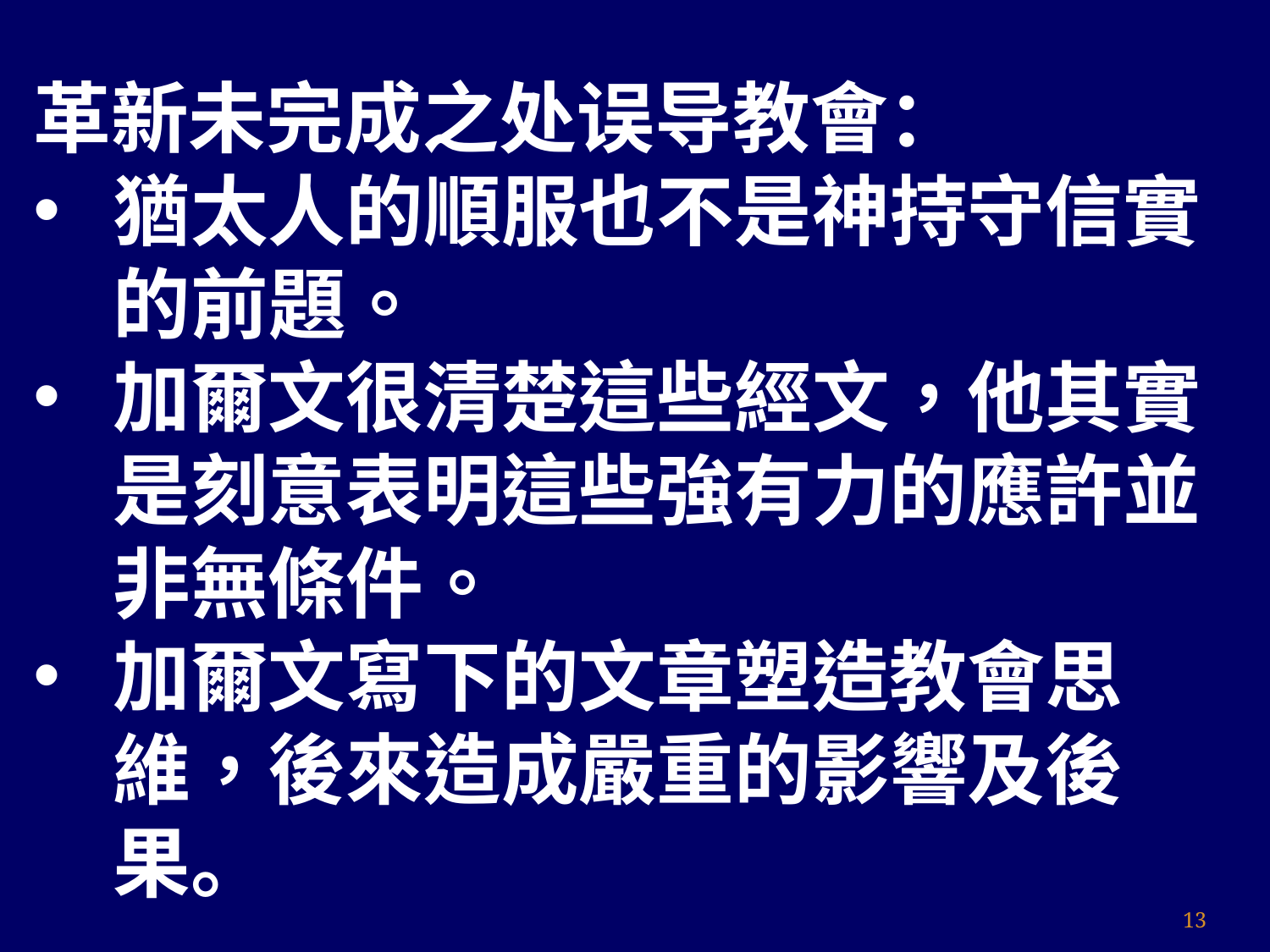

革新未完成之处误导教會：
猶太人的順服也不是神持守信實的前題。
加爾文很清楚這些經文，他其實是刻意表明這些強有力的應許並非無條件。
加爾文寫下的文章塑造教會思維，後來造成嚴重的影響及後果。
13